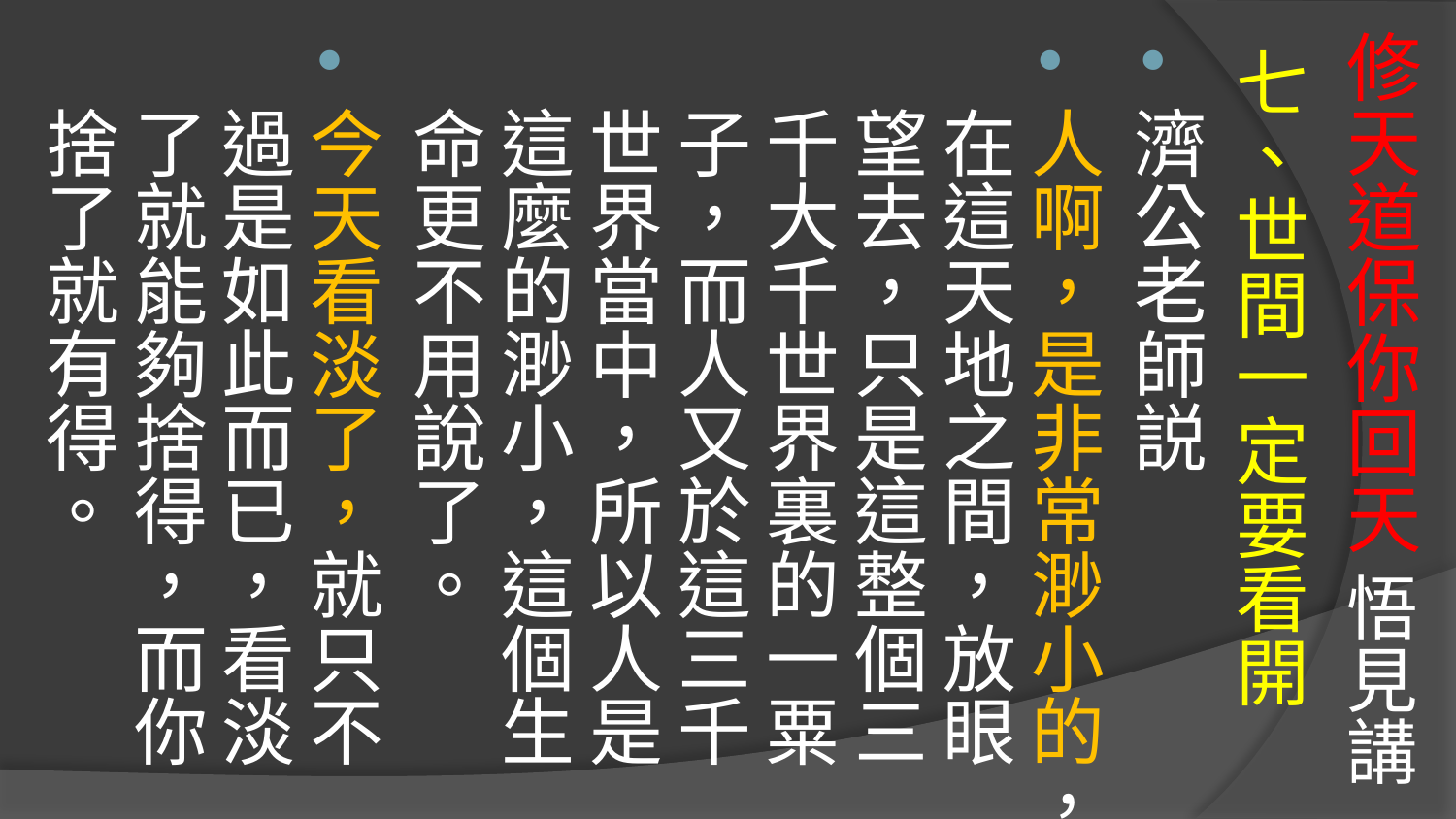

# 修天道保你回天 悟見講
七、世間一定要看開
濟公老師説
人啊，是非常渺小的，在這天地之間，放眼望去，只是這整個三千大千世界裏的一粟子，而人又於這三千世界當中，所以人是這麼的渺小，這個生命更不用說了。
今天看淡了，就只不過是如此而已，看淡了就能夠捨得，而你捨了就有得。